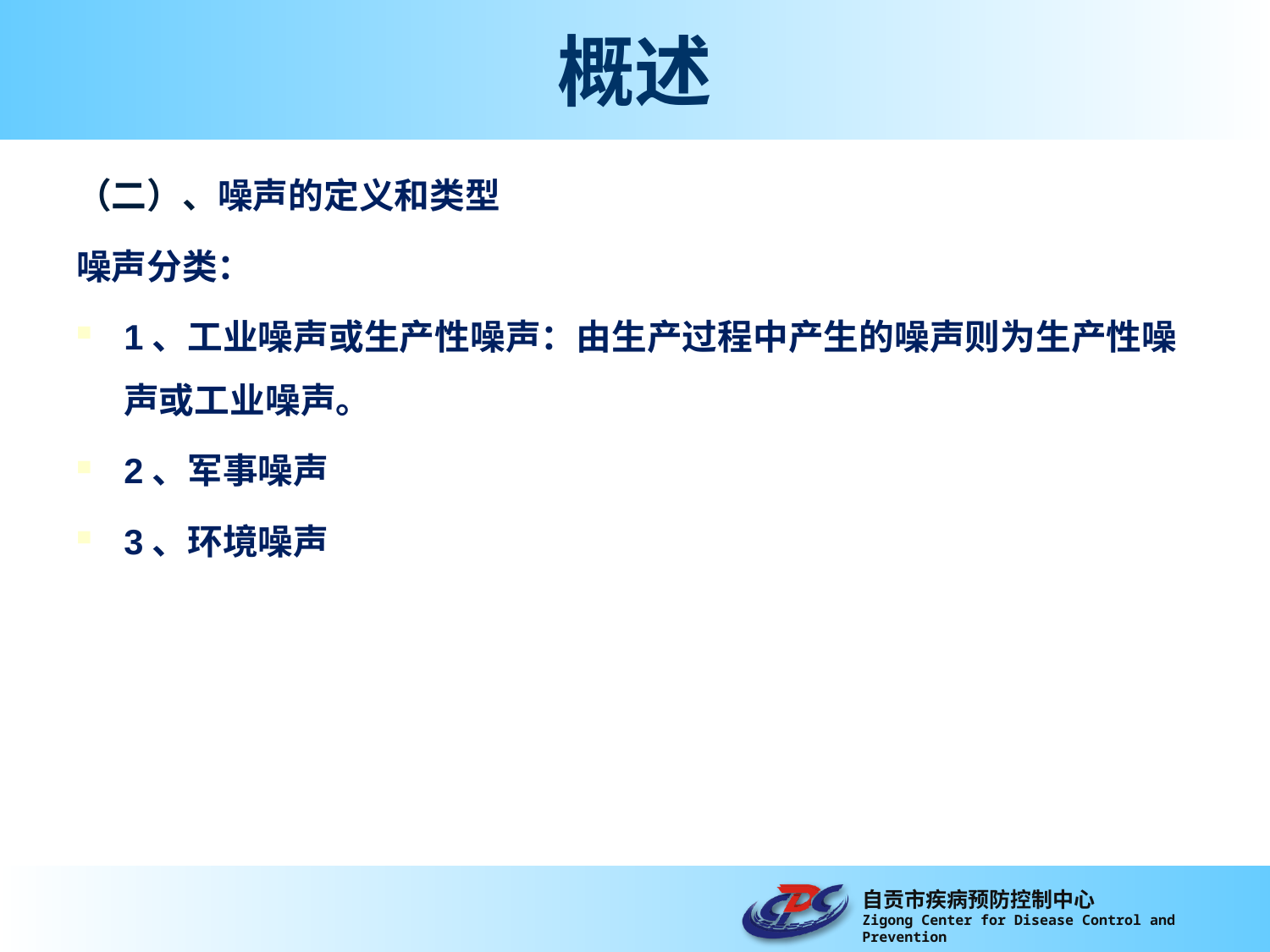

# 概述
（二）、噪声的定义和类型
噪声分类：
1、工业噪声或生产性噪声：由生产过程中产生的噪声则为生产性噪声或工业噪声。
2、军事噪声
3、环境噪声
32